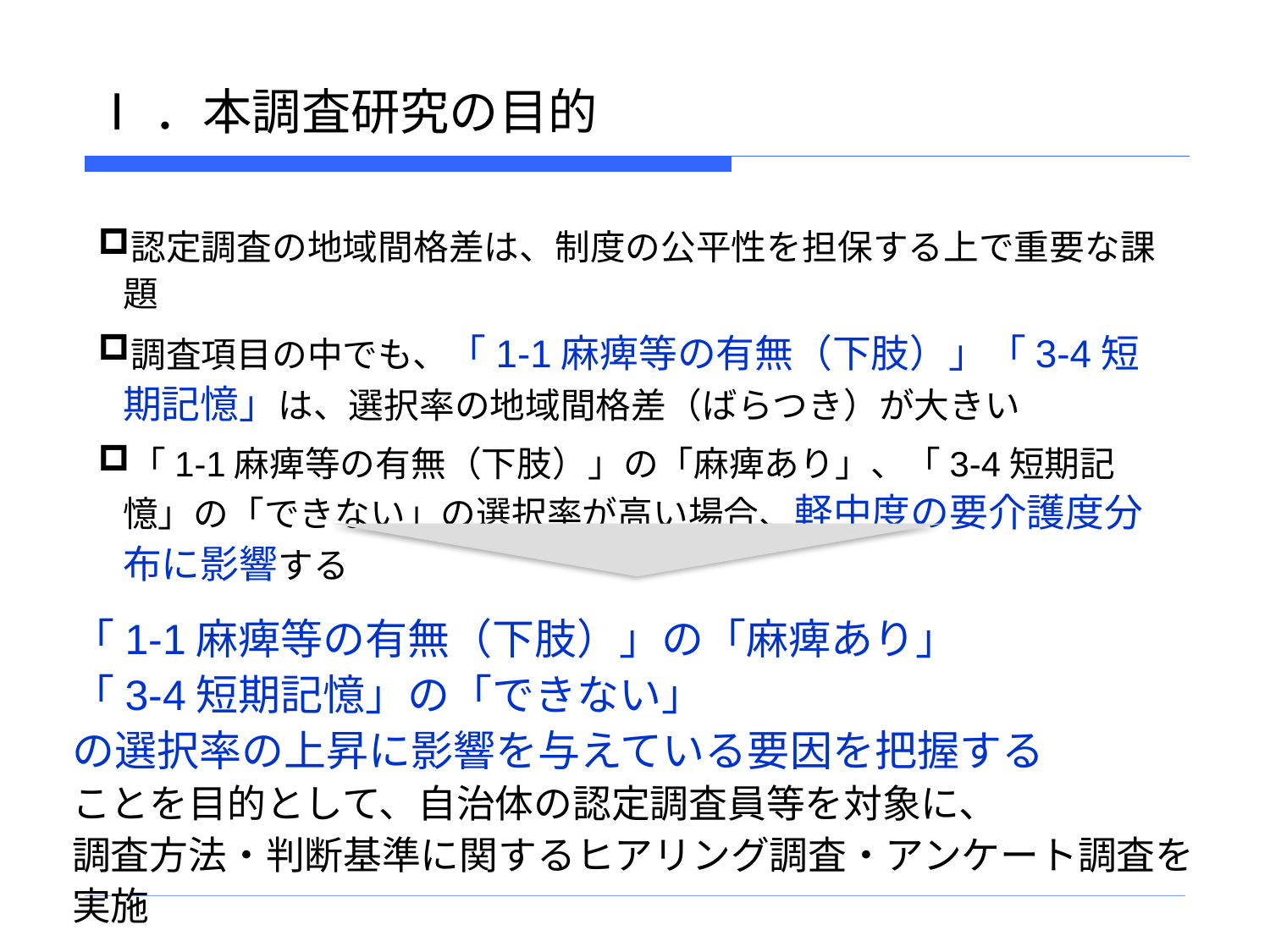

# Ⅰ．本調査研究の目的
認定調査の地域間格差は、制度の公平性を担保する上で重要な課題
調査項目の中でも、「1-1麻痺等の有無（下肢）」「3-4短期記憶」は、選択率の地域間格差（ばらつき）が大きい
「1-1麻痺等の有無（下肢）」の「麻痺あり」、「3-4短期記憶」の「できない」の選択率が高い場合、軽中度の要介護度分布に影響する

「1-1麻痺等の有無（下肢）」の「麻痺あり」
「3-4短期記憶」の「できない」
の選択率の上昇に影響を与えている要因を把握する
ことを目的として、自治体の認定調査員等を対象に、
調査方法・判断基準に関するヒアリング調査・アンケート調査を実施